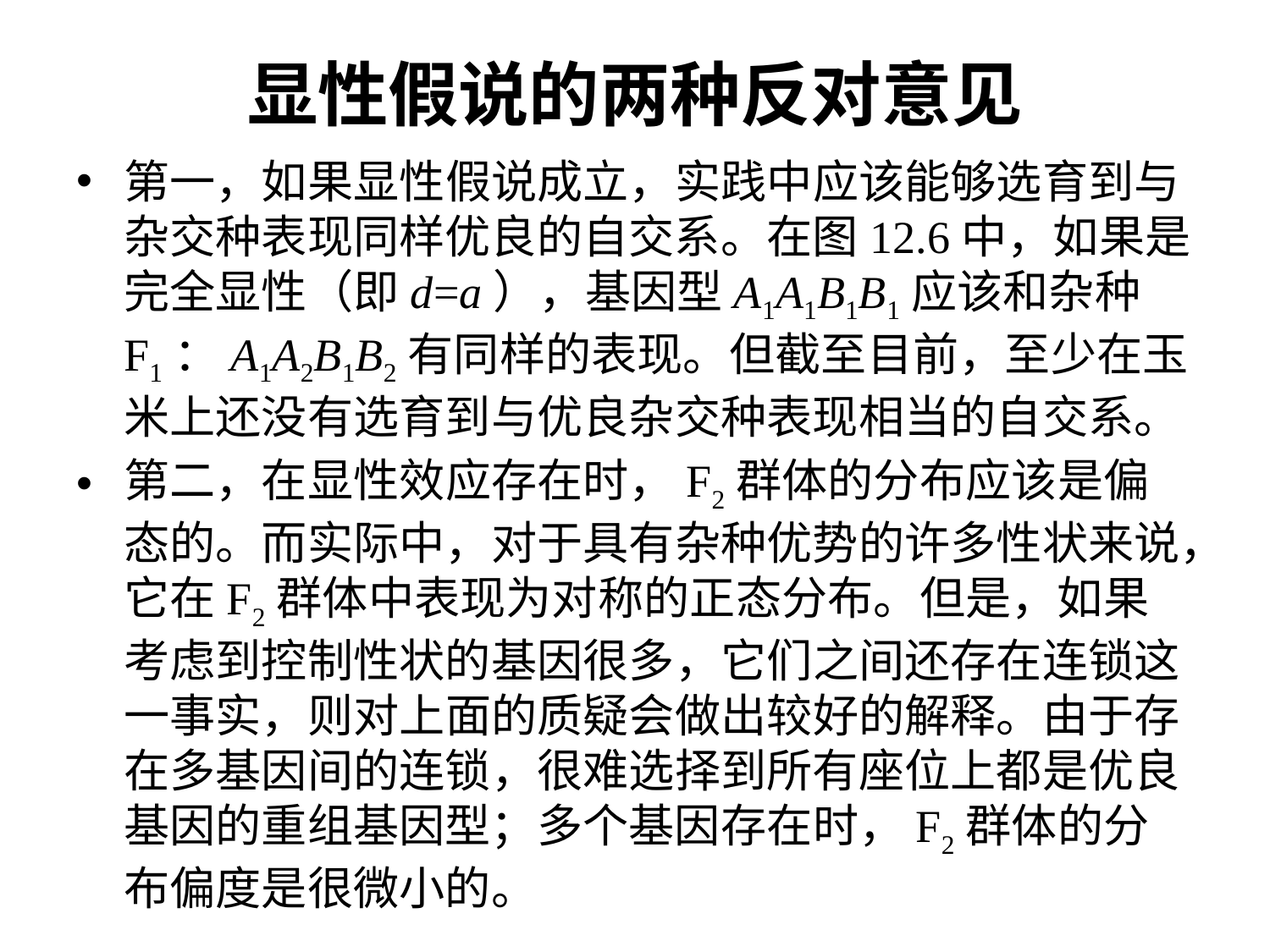

# 显性假说的两种反对意见
第一，如果显性假说成立，实践中应该能够选育到与杂交种表现同样优良的自交系。在图12.6中，如果是完全显性（即d=a），基因型A1A1B1B1应该和杂种F1：A1A2B1B2有同样的表现。但截至目前，至少在玉米上还没有选育到与优良杂交种表现相当的自交系。
第二，在显性效应存在时，F2群体的分布应该是偏态的。而实际中，对于具有杂种优势的许多性状来说，它在F2群体中表现为对称的正态分布。但是，如果考虑到控制性状的基因很多，它们之间还存在连锁这一事实，则对上面的质疑会做出较好的解释。由于存在多基因间的连锁，很难选择到所有座位上都是优良基因的重组基因型；多个基因存在时，F2群体的分布偏度是很微小的。